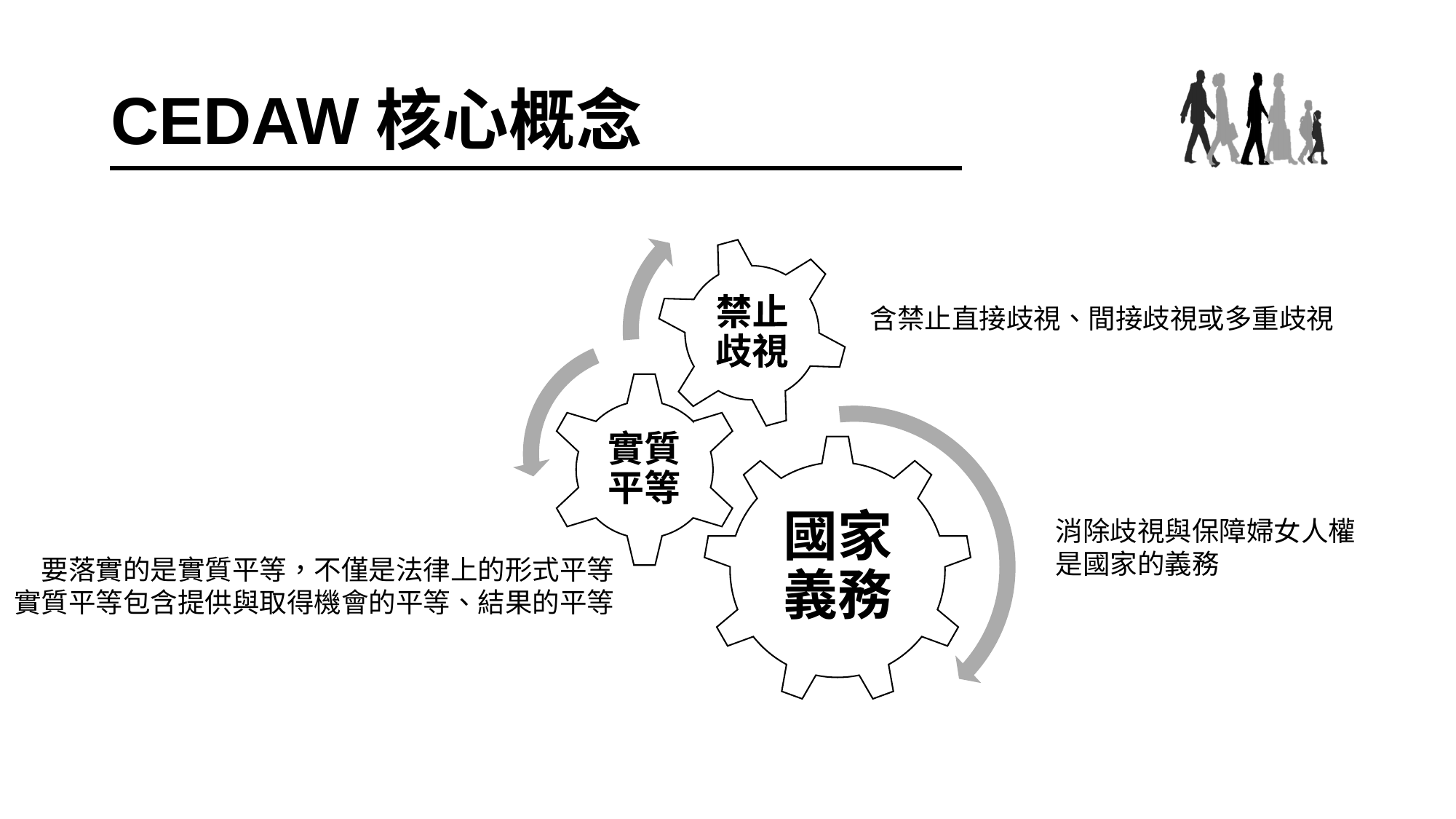

# CEDAW核心概念
國家義務
實質平等
禁止歧視
含禁止直接歧視、間接歧視或多重歧視
消除歧視與保障婦女人權
是國家的義務
要落實的是實質平等，不僅是法律上的形式平等
實質平等包含提供與取得機會的平等、結果的平等